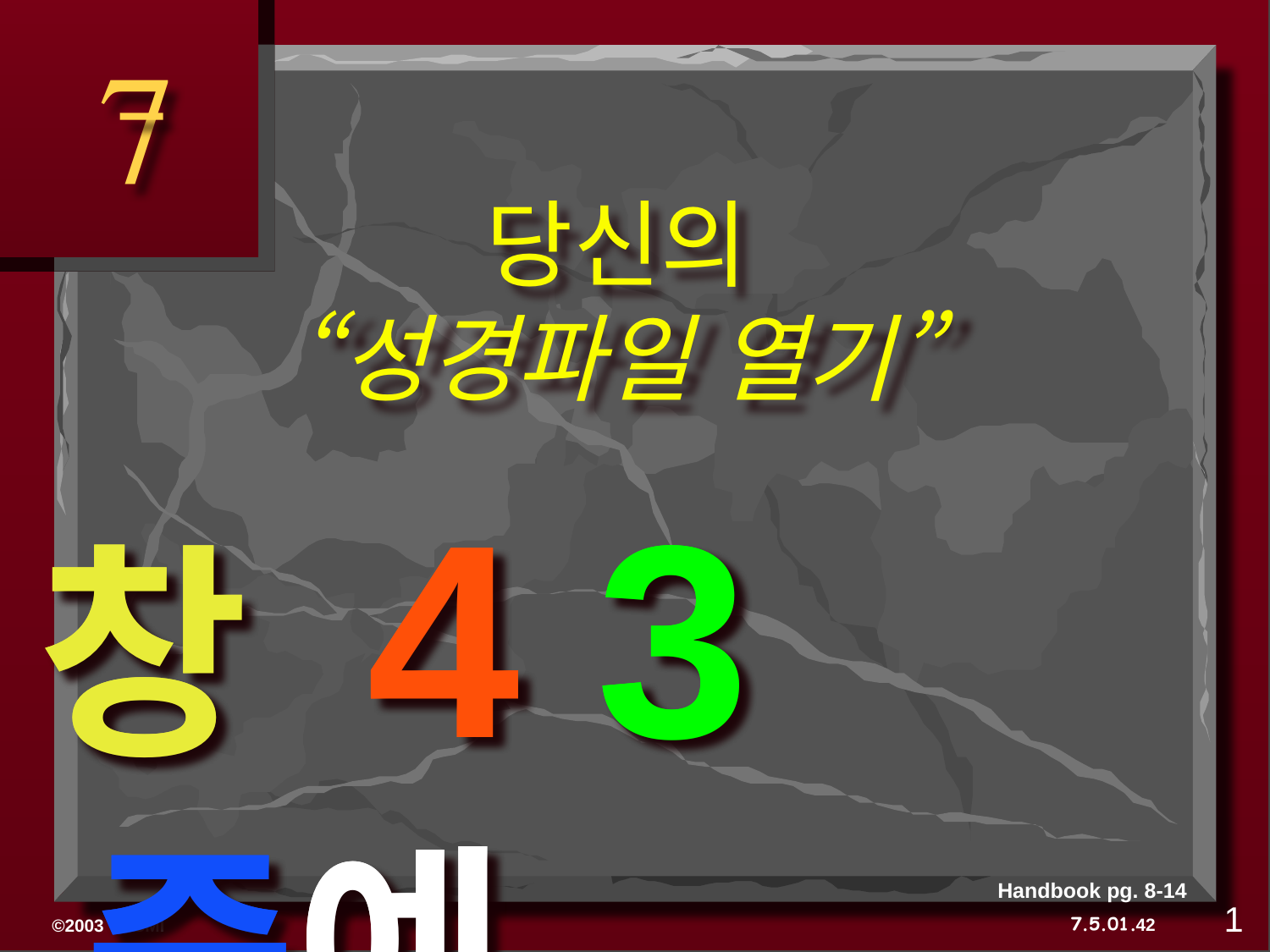

7

당신의
“성경파일 열기”
창 4 3 중예
창 4 3 중예

Handbook pg. 8-14
1

42